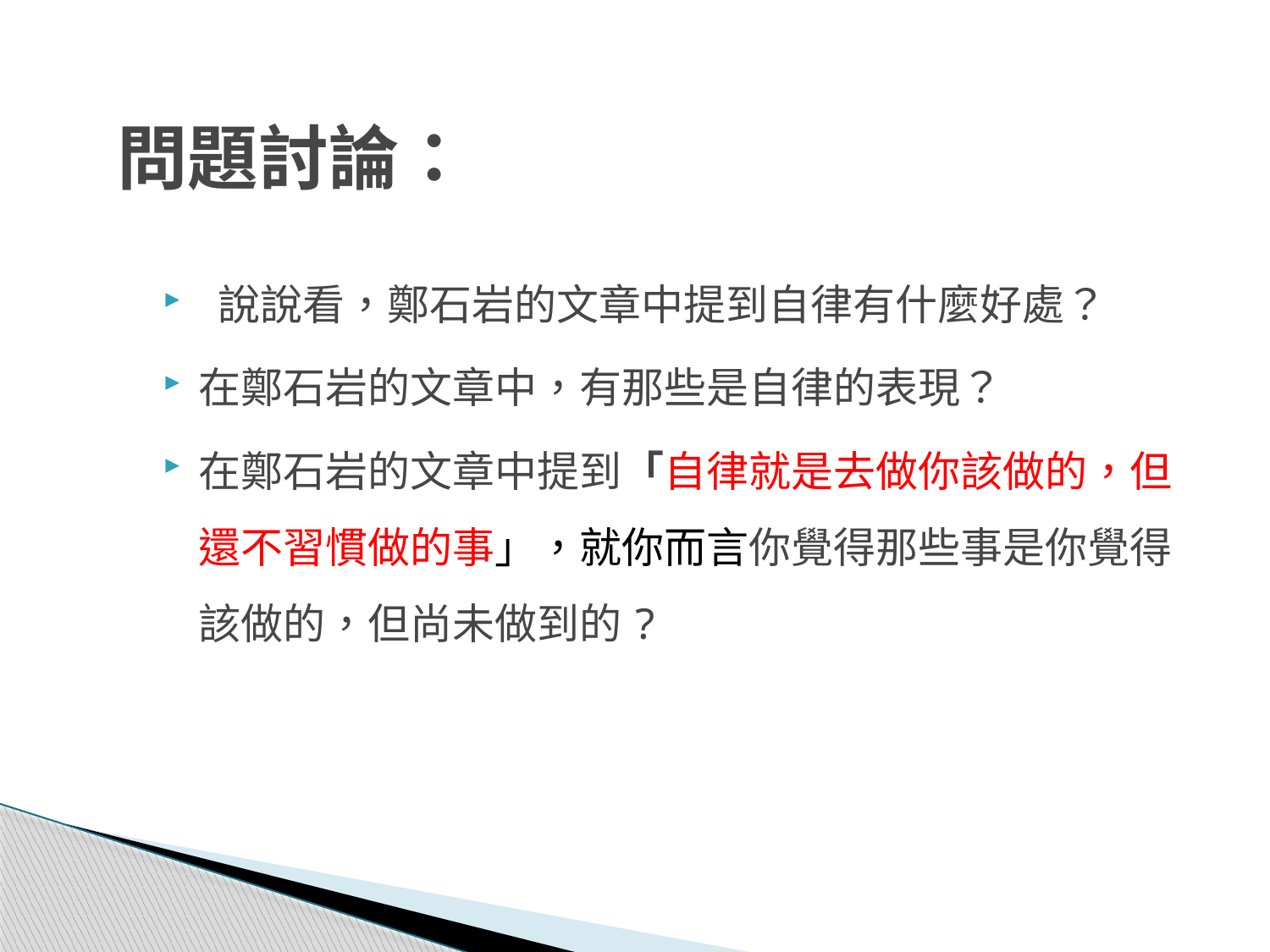

# 問題討論：
 說說看，鄭石岩的文章中提到自律有什麼好處？
在鄭石岩的文章中，有那些是自律的表現？
在鄭石岩的文章中提到「自律就是去做你該做的，但還不習慣做的事」，就你而言你覺得那些事是你覺得該做的，但尚未做到的?